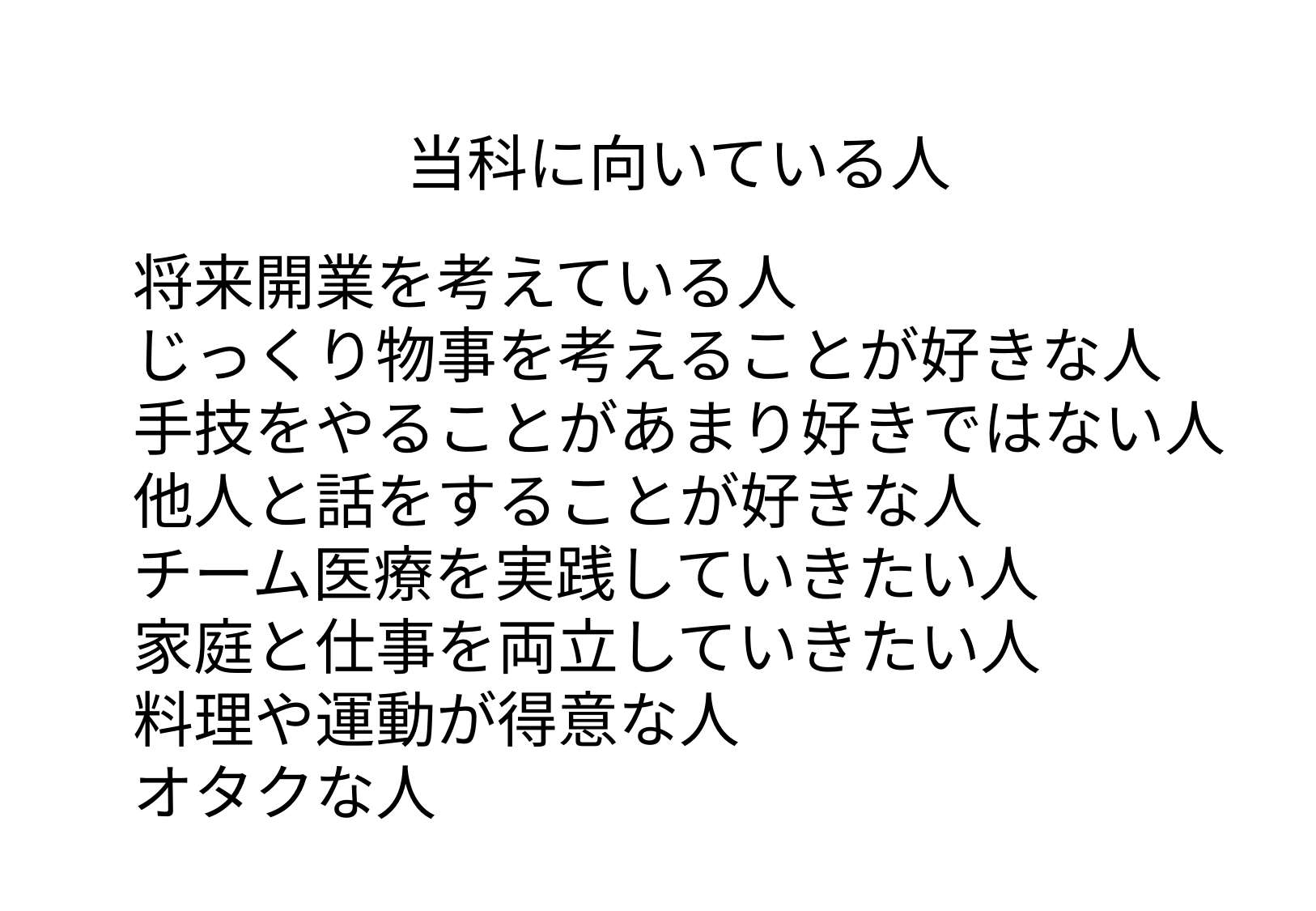

当科に向いている人
将来開業を考えている人
じっくり物事を考えることが好きな人
手技をやることがあまり好きではない人
他人と話をすることが好きな人
チーム医療を実践していきたい人
家庭と仕事を両立していきたい人
料理や運動が得意な人
オタクな人